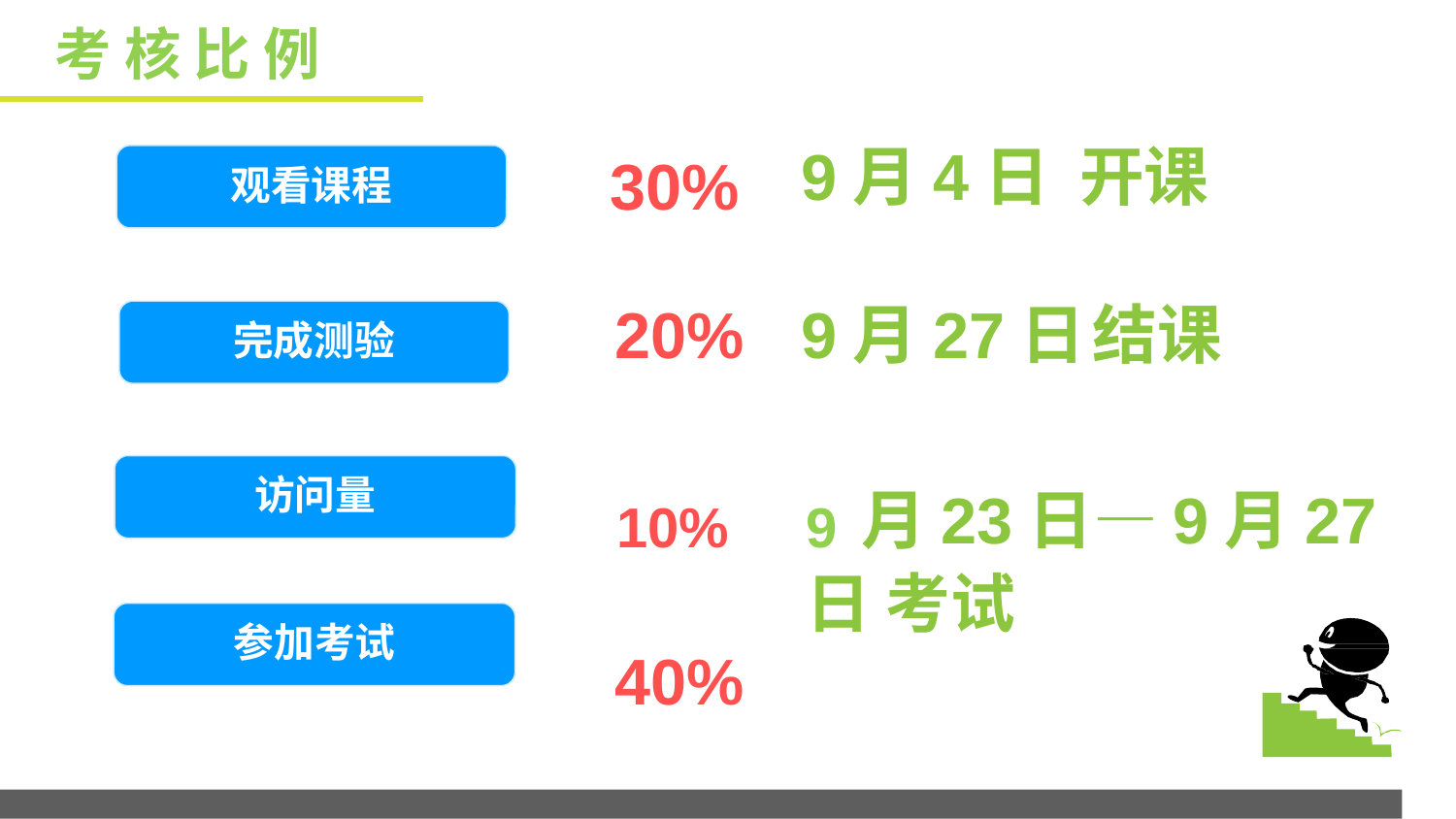

# 考 核 比 例

9月4日  开课

9月27日	结课
30%
20%

观看课程

完成测验
10%	9月23日—9月27日 考试
40%

访问量

参加考试